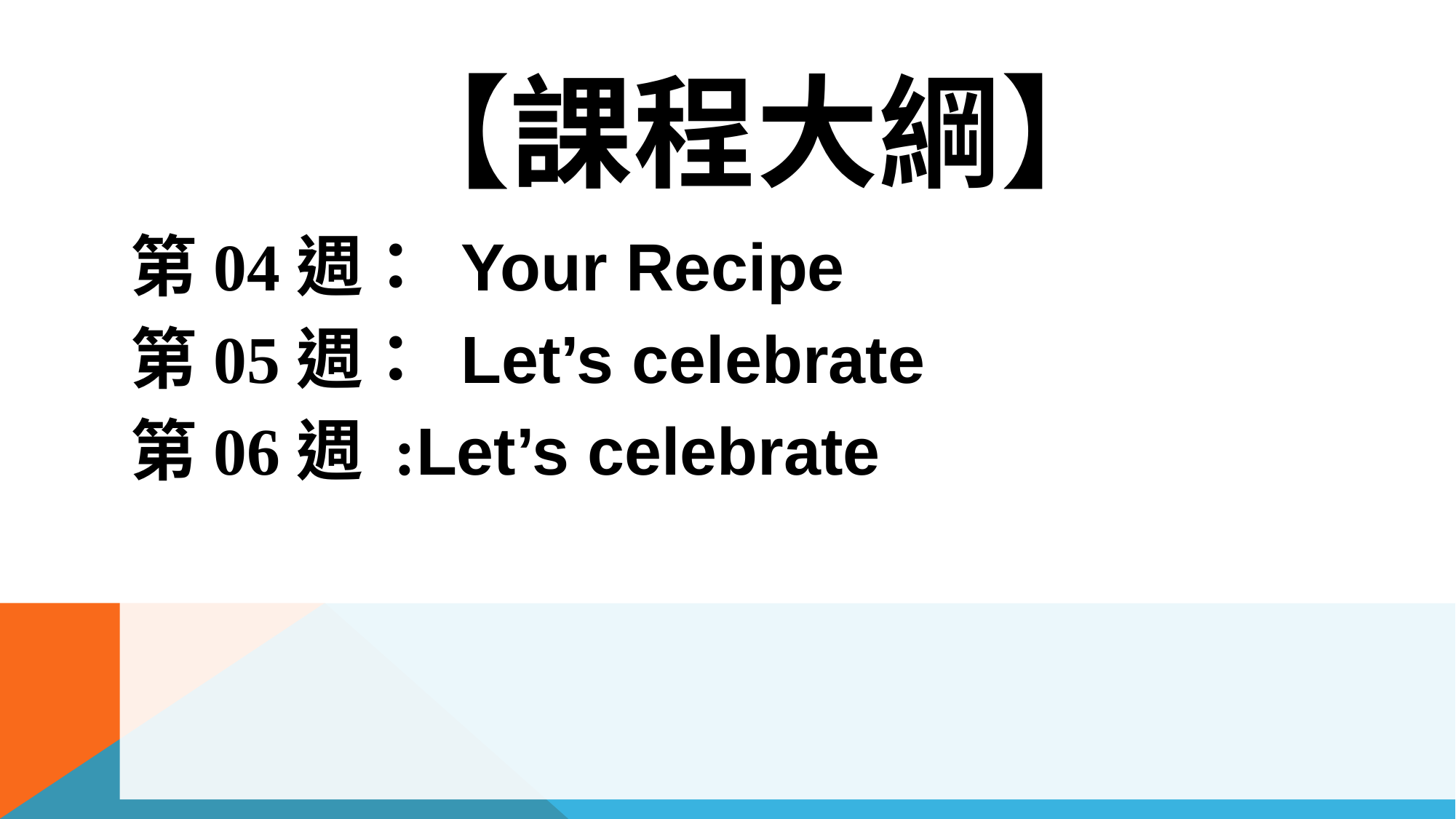

# 【課程大綱】
第04週： Your Recipe
第05週： Let’s celebrate
第06週 :Let’s celebrate